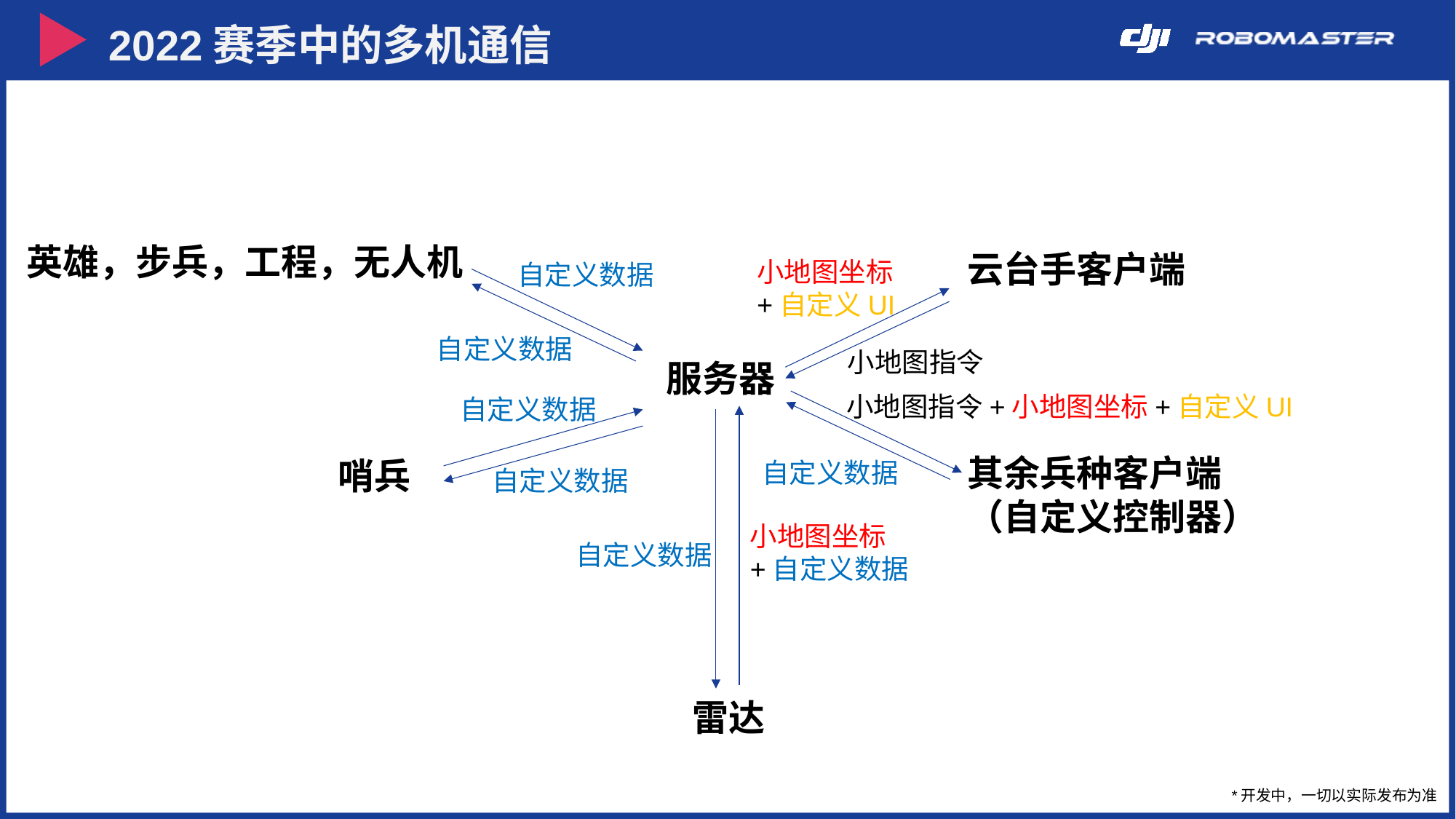

2022赛季中的多机通信
英雄，步兵，工程，无人机
云台手客户端
小地图坐标+自定义UI
自定义数据
自定义数据
小地图指令
服务器
小地图指令+小地图坐标+自定义UI
自定义数据
其余兵种客户端
（自定义控制器）
哨兵
自定义数据
自定义数据
小地图坐标+自定义数据
自定义数据
雷达
*开发中，一切以实际发布为准